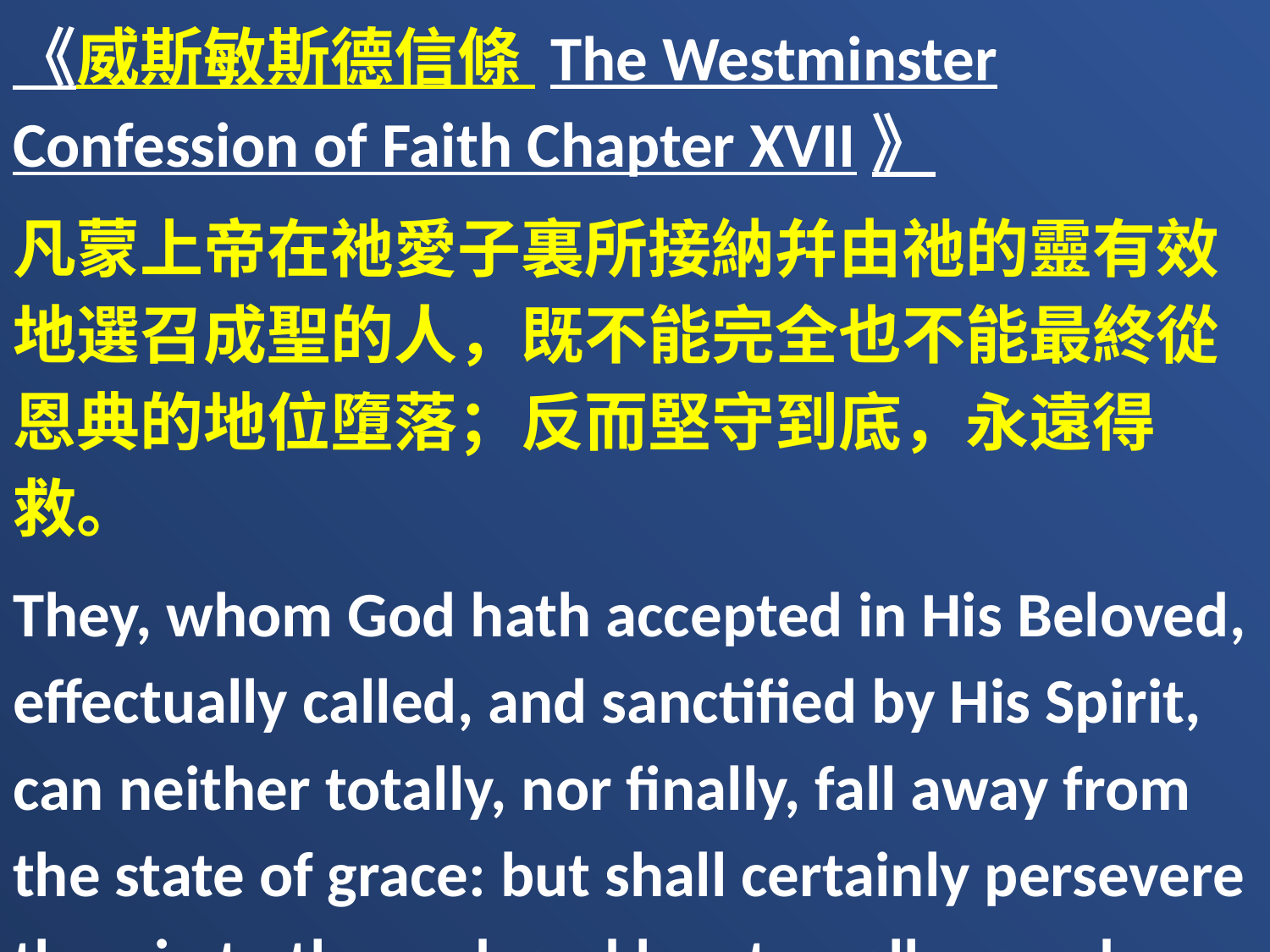

《威斯敏斯德信條 The Westminster Confession of Faith Chapter XVII》
凡蒙上帝在祂愛子裏所接納幷由祂的靈有效地選召成聖的人，既不能完全也不能最終從恩典的地位墮落；反而堅守到底，永遠得救。
They, whom God hath accepted in His Beloved, effectually called, and sanctified by His Spirit, can neither totally, nor finally, fall away from the state of grace: but shall certainly persevere therein to the end, and be eternally saved.